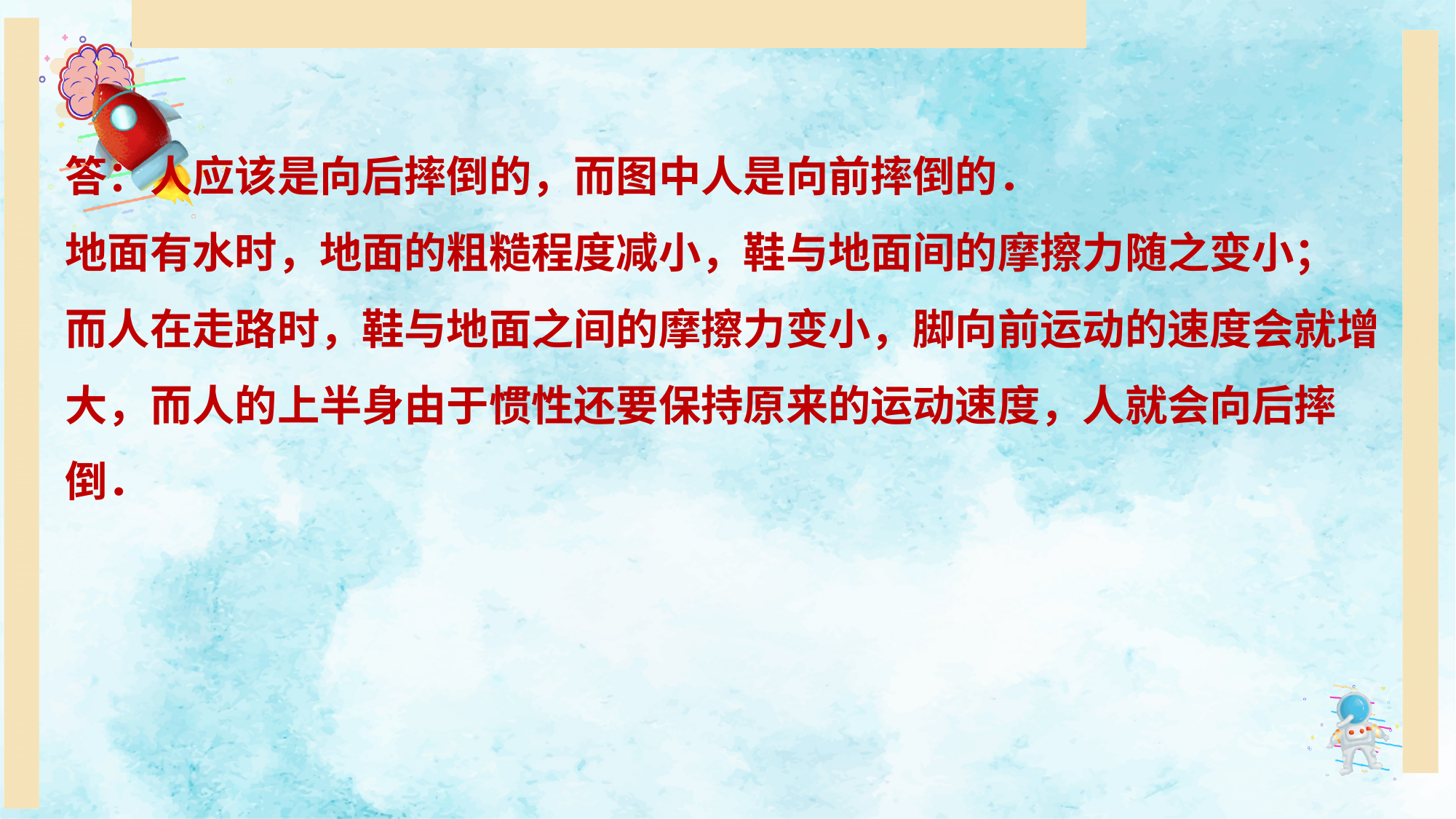

答：人应该是向后摔倒的，而图中人是向前摔倒的．
地面有水时，地面的粗糙程度减小，鞋与地面间的摩擦力随之变小；
而人在走路时，鞋与地面之间的摩擦力变小，脚向前运动的速度会就增大，而人的上半身由于惯性还要保持原来的运动速度，人就会向后摔倒．